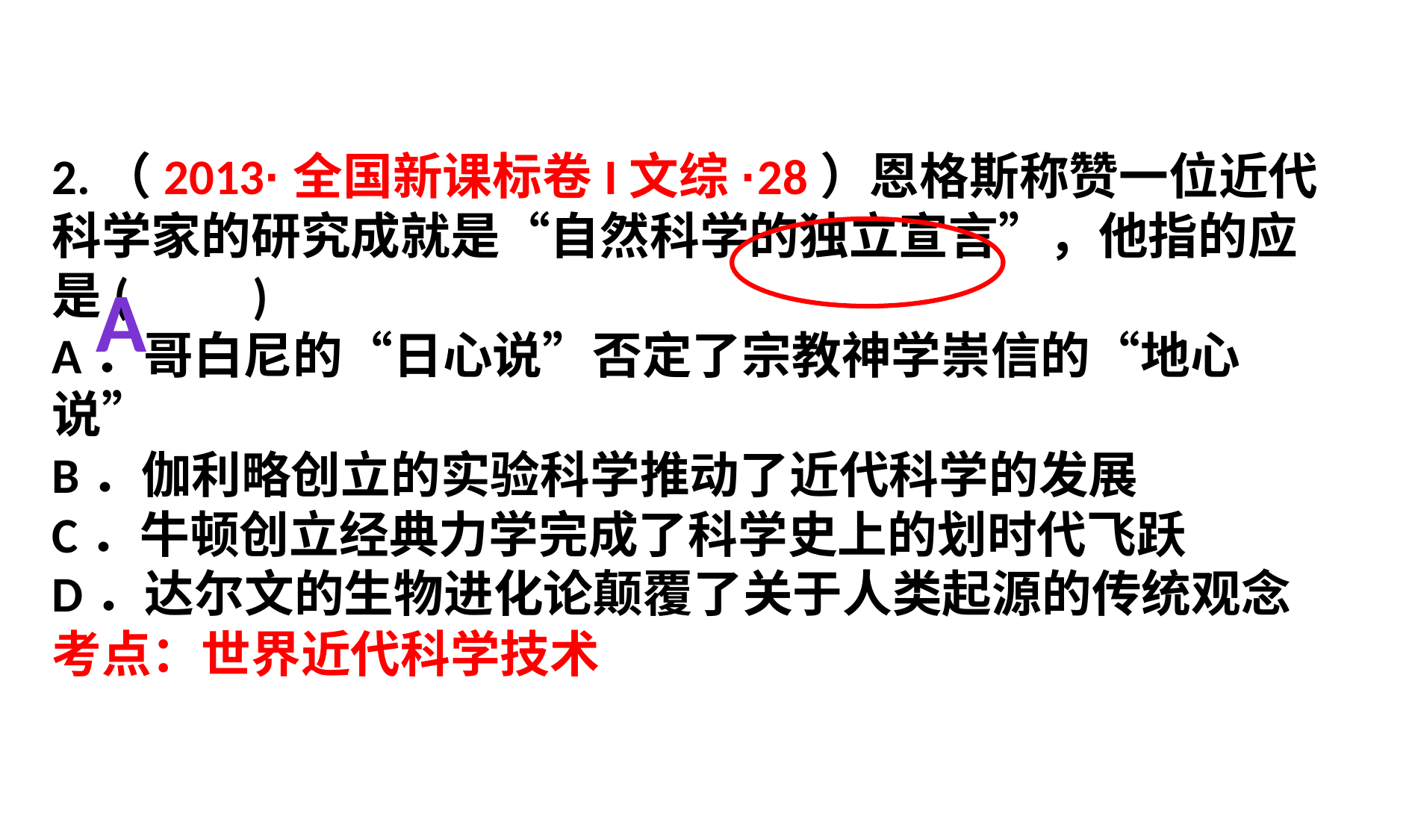

2.（2013·全国新课标卷I文综·28）恩格斯称赞一位近代科学家的研究成就是“自然科学的独立宣言”，他指的应是(　　)
A．哥白尼的“日心说”否定了宗教神学崇信的“地心说”
B．伽利略创立的实验科学推动了近代科学的发展
C．牛顿创立经典力学完成了科学史上的划时代飞跃
D．达尔文的生物进化论颠覆了关于人类起源的传统观念
考点：世界近代科学技术

A